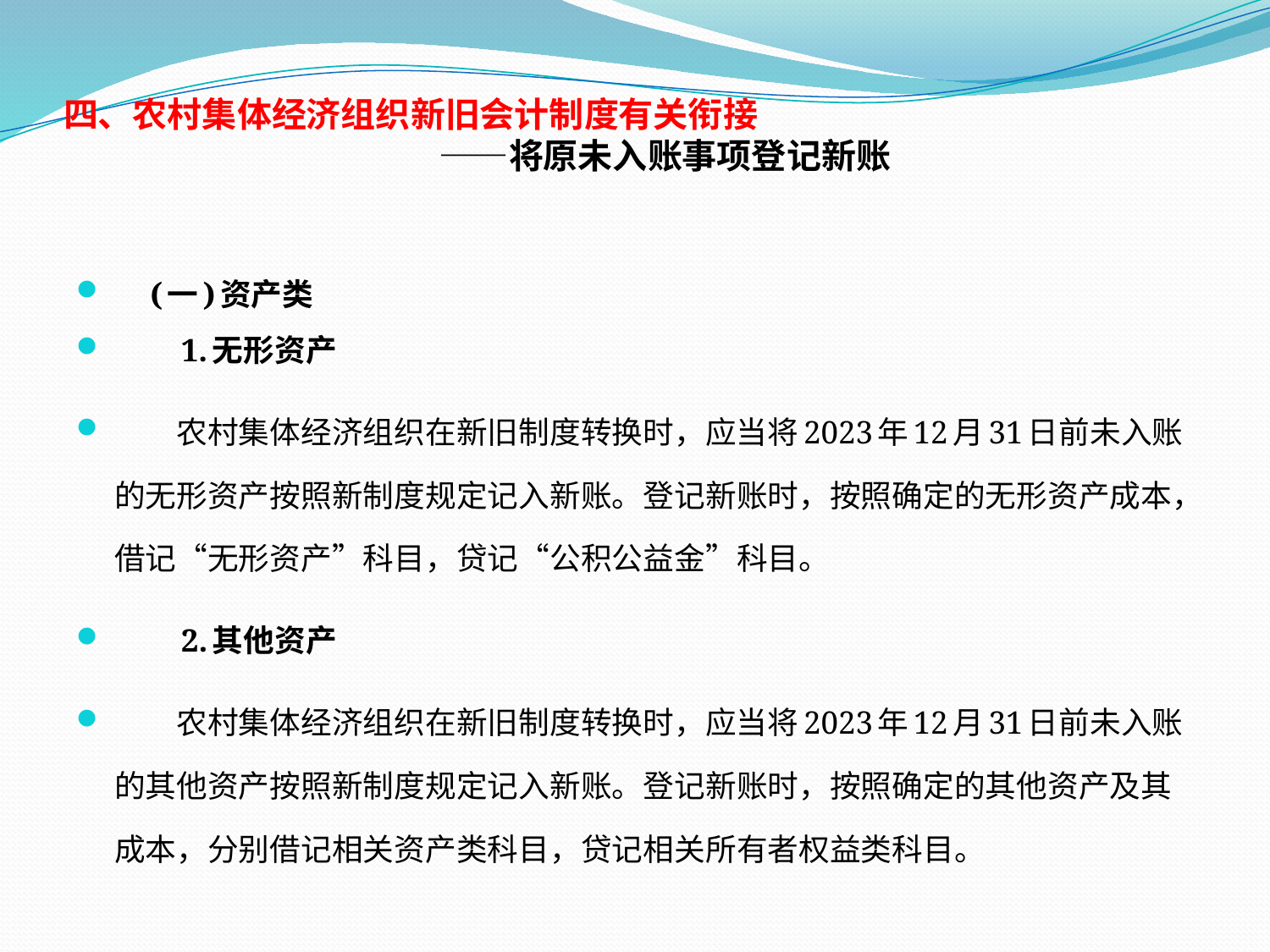

# 四、农村集体经济组织新旧会计制度有关衔接 ——将原未入账事项登记新账
　(一)资产类
　　1.无形资产
　　农村集体经济组织在新旧制度转换时，应当将2023年12月31日前未入账的无形资产按照新制度规定记入新账。登记新账时，按照确定的无形资产成本，借记“无形资产”科目，贷记“公积公益金”科目。
　　2.其他资产
　　农村集体经济组织在新旧制度转换时，应当将2023年12月31日前未入账的其他资产按照新制度规定记入新账。登记新账时，按照确定的其他资产及其成本，分别借记相关资产类科目，贷记相关所有者权益类科目。